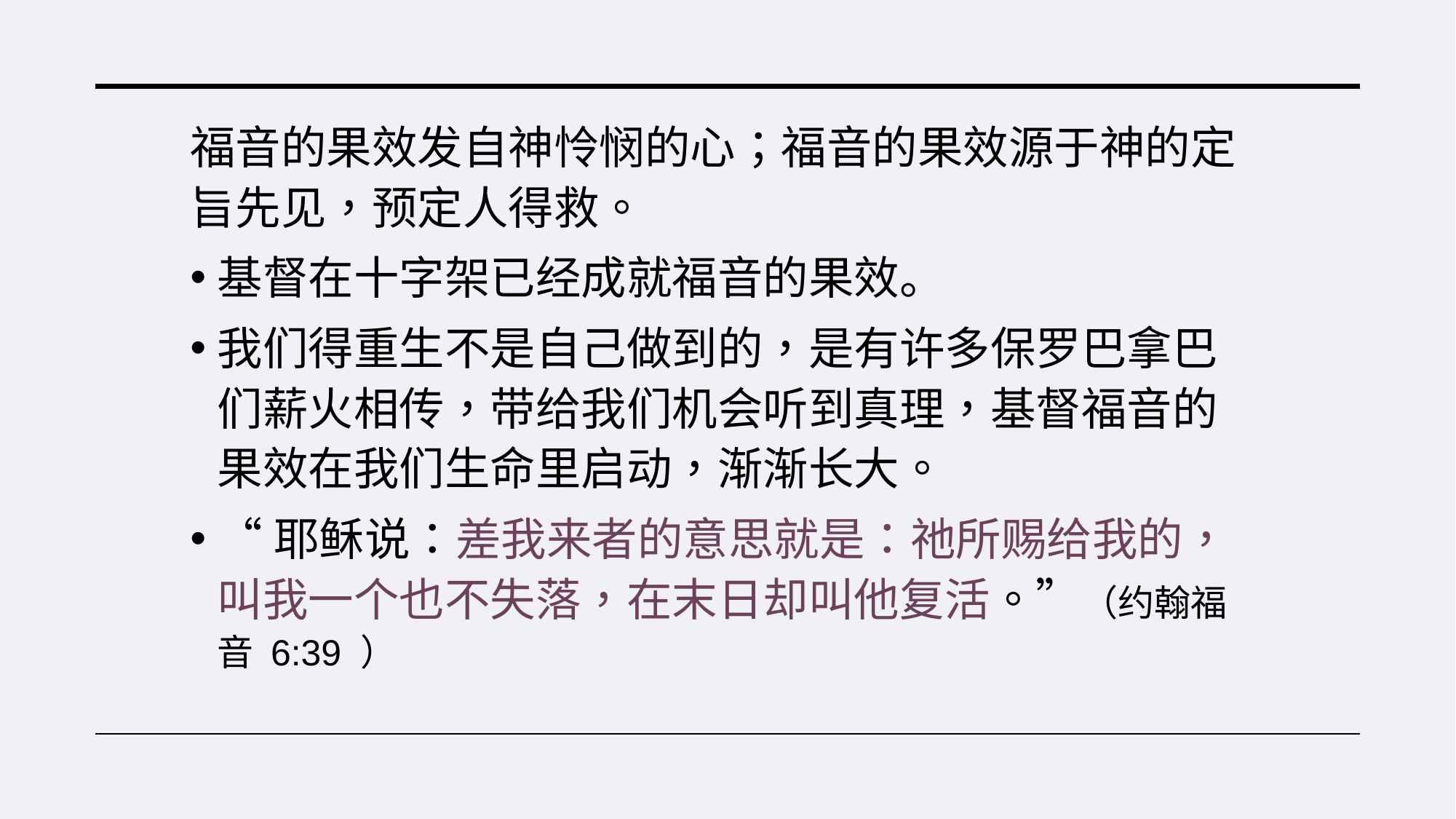

福音的果效发自神怜悯的心；福音的果效源于神的定旨先见，预定人得救。
基督在十字架已经成就福音的果效。
我们得重生不是自己做到的，是有许多保罗巴拿巴们薪火相传，带给我们机会听到真理，基督福音的果效在我们生命里启动，渐渐长大。
“耶稣说：差我来者的意思就是：祂所赐给我的，叫我一个也不失落，在末日却叫他复活。”（约翰福音 6:39 ）